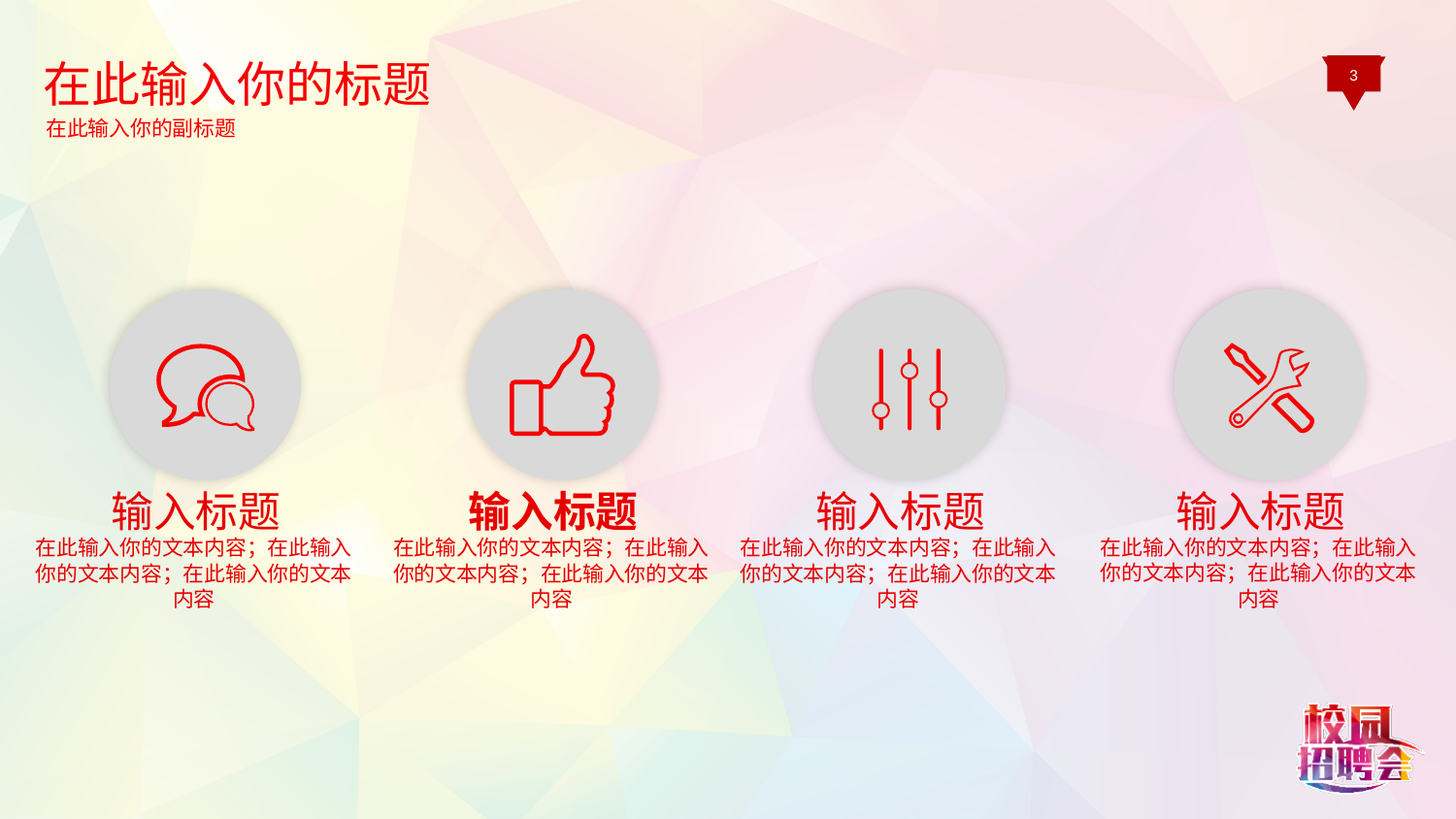

在此输入你的标题
在此输入你的副标题
3

输入标题
输入标题
输入标题
输入标题
在此输入你的文本内容；在此输入你的文本内容；在此输入你的文本内容
在此输入你的文本内容；在此输入你的文本内容；在此输入你的文本内容
在此输入你的文本内容；在此输入你的文本内容；在此输入你的文本内容
在此输入你的文本内容；在此输入你的文本内容；在此输入你的文本内容